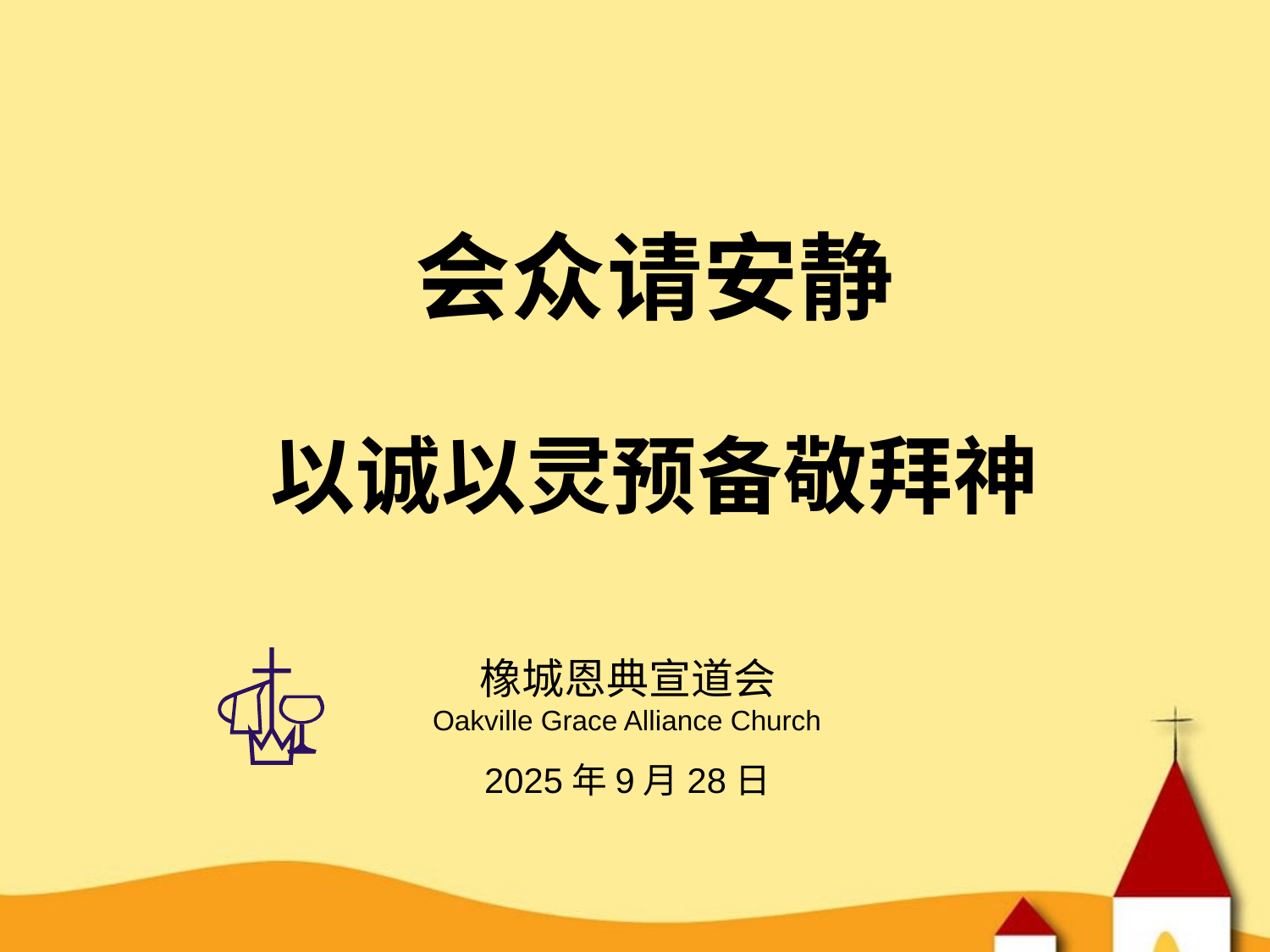

会众请安静
以诚以灵预备敬拜神
橡城恩典宣道会
Oakville Grace Alliance Church
2025年9月28日